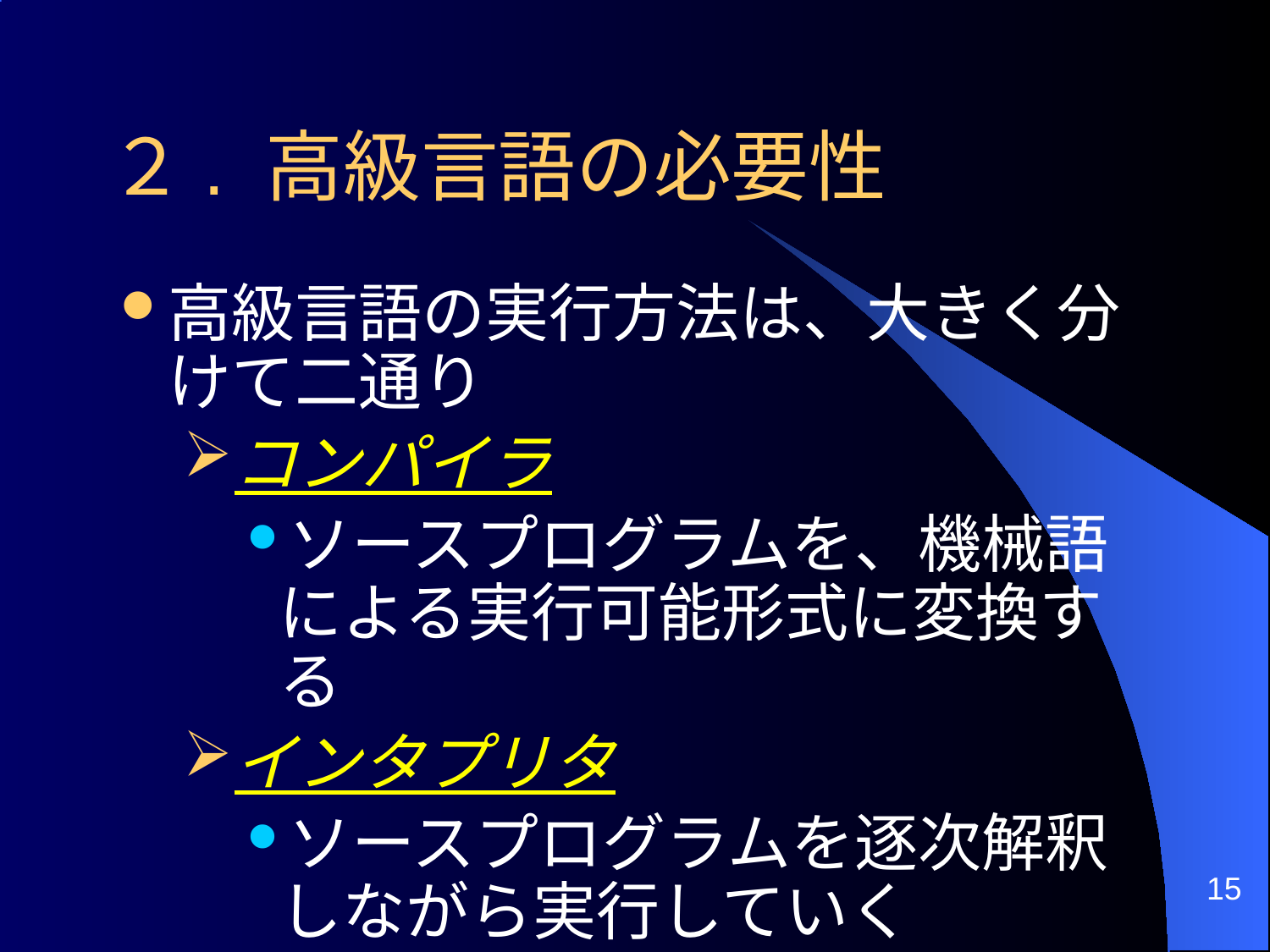

# ２. 高級言語の必要性
高級言語の実行方法は、大きく分けて二通り
コンパイラ
ソースプログラムを、機械語による実行可能形式に変換する
インタプリタ
ソースプログラムを逐次解釈しながら実行していく
15